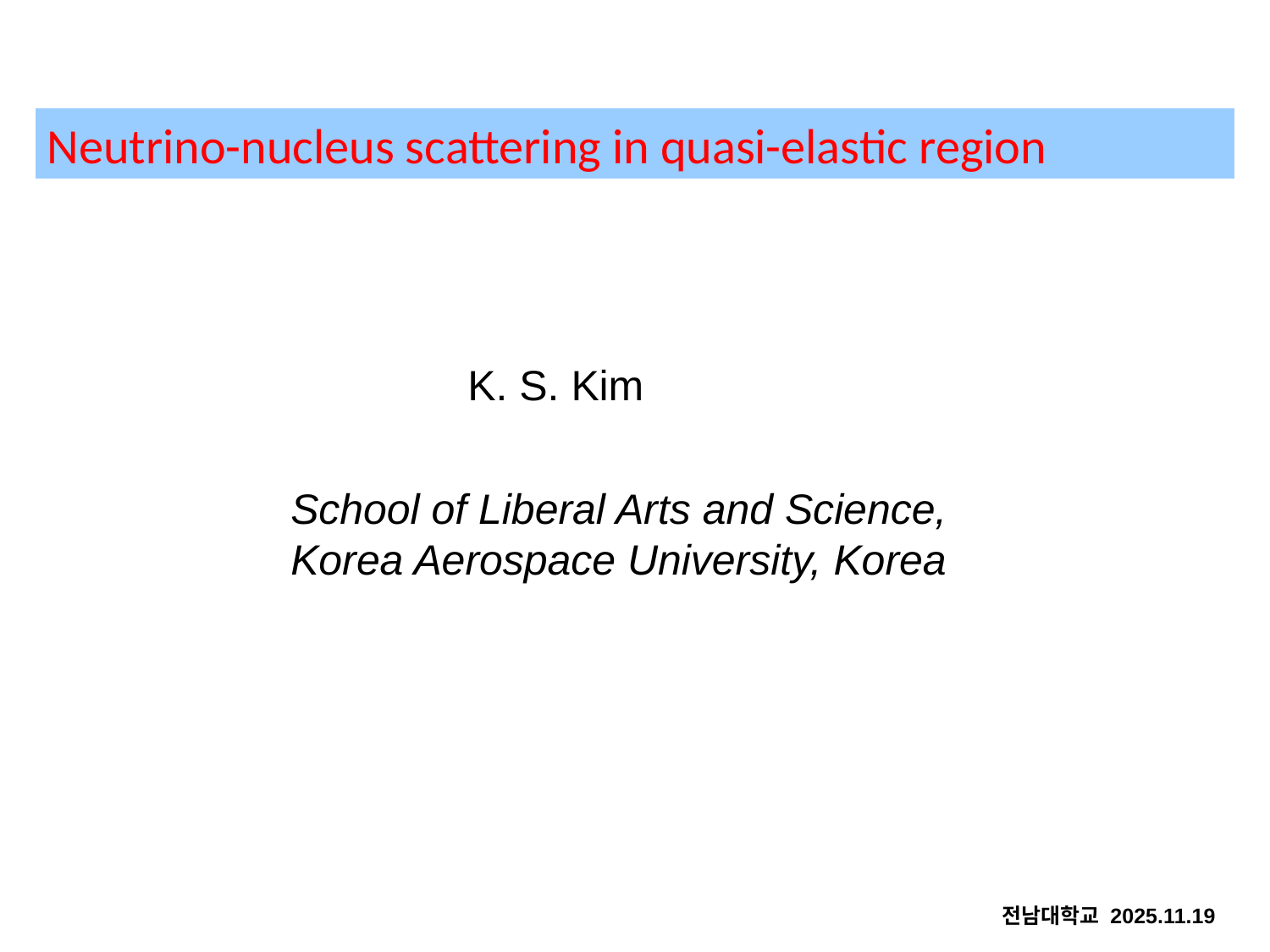

Neutrino-nucleus scattering in quasi-elastic region
K. S. Kim

School of Liberal Arts and Science,
Korea Aerospace University, Korea
전남대학교 2025.11.19